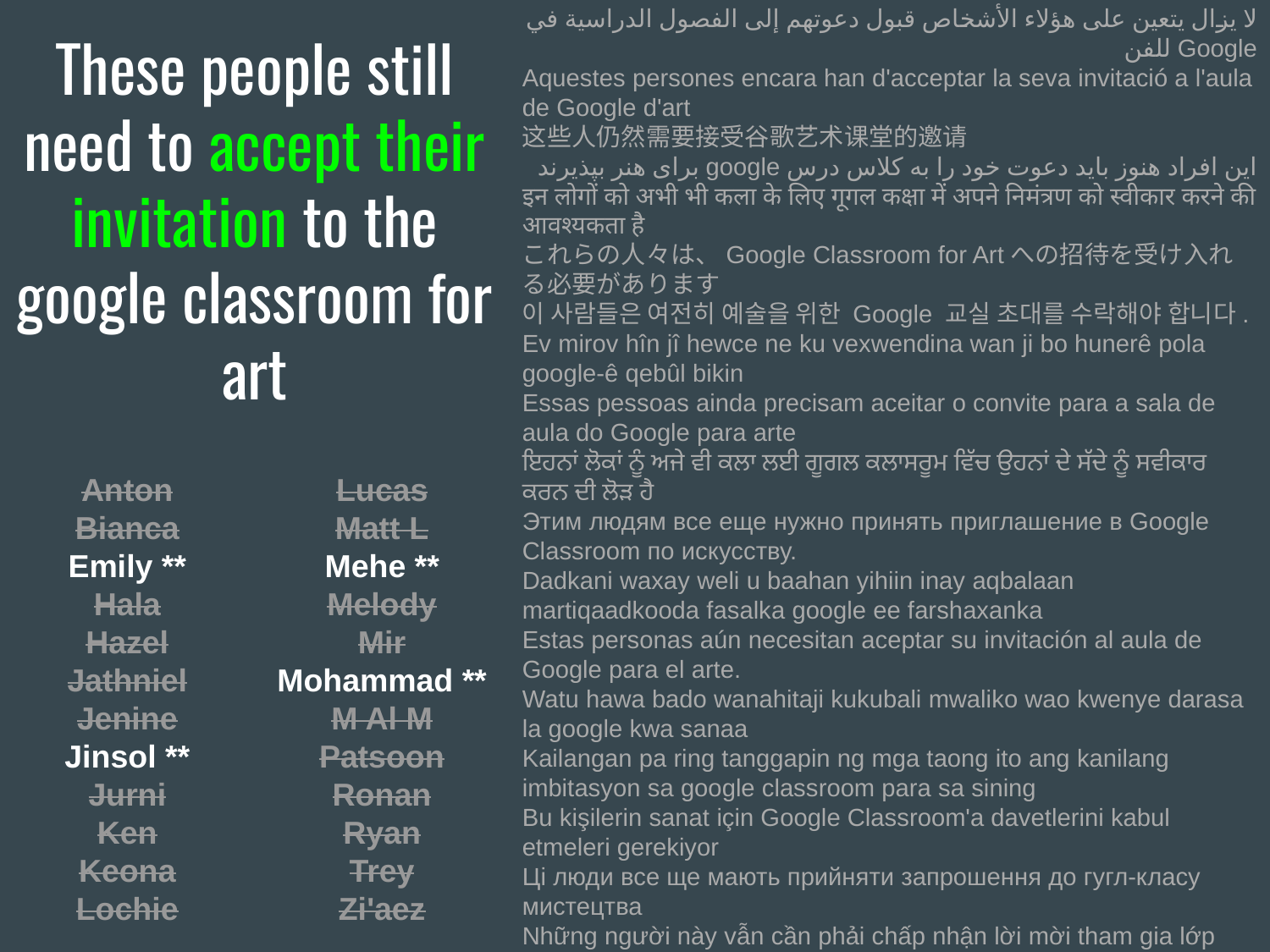

These people still need to accept their invitation to the google classroom for art
እነዚህ ሰዎች አሁንም የጉግል ክፍል ለስነጥበብ ግብዣቸውን መቀበል አለባቸው
لا يزال يتعين على هؤلاء الأشخاص قبول دعوتهم إلى الفصول الدراسية في Google للفن
Aquestes persones encara han d'acceptar la seva invitació a l'aula de Google d'art
这些人仍然需要接受谷歌艺术课堂的邀请
این افراد هنوز باید دعوت خود را به کلاس درس google برای هنر بپذیرند
इन लोगों को अभी भी कला के लिए गूगल कक्षा में अपने निमंत्रण को स्वीकार करने की आवश्यकता है
これらの人々は、Google Classroom for Artへの招待を受け入れる必要があります
이 사람들은 여전히 예술을 위한 Google 교실 초대를 수락해야 합니다.
Ev mirov hîn jî hewce ne ku vexwendina wan ji bo hunerê pola google-ê qebûl bikin
Essas pessoas ainda precisam aceitar o convite para a sala de aula do Google para arte
ਇਹਨਾਂ ਲੋਕਾਂ ਨੂੰ ਅਜੇ ਵੀ ਕਲਾ ਲਈ ਗੂਗਲ ਕਲਾਸਰੂਮ ਵਿੱਚ ਉਹਨਾਂ ਦੇ ਸੱਦੇ ਨੂੰ ਸਵੀਕਾਰ ਕਰਨ ਦੀ ਲੋੜ ਹੈ
Этим людям все еще нужно принять приглашение в Google Classroom по искусству.
Dadkani waxay weli u baahan yihiin inay aqbalaan martiqaadkooda fasalka google ee farshaxanka
Estas personas aún necesitan aceptar su invitación al aula de Google para el arte.
Watu hawa bado wanahitaji kukubali mwaliko wao kwenye darasa la google kwa sanaa
Kailangan pa ring tanggapin ng mga taong ito ang kanilang imbitasyon sa google classroom para sa sining
Bu kişilerin sanat için Google Classroom'a davetlerini kabul etmeleri gerekiyor
Ці люди все ще мають прийняти запрошення до гугл-класу мистецтва
Những người này vẫn cần phải chấp nhận lời mời tham gia lớp học nghệ thuật trên Google
Anton
Bianca
Emily **
Hala
Hazel
Jathniel
Jenine
Jinsol **
Jurni
Ken
Keona
Lochie
Lucas
Matt L
Mehe **
Melody
Mir
Mohammad **
M Al M
Patsoon
Ronan
Ryan
Trey
Zi'aez